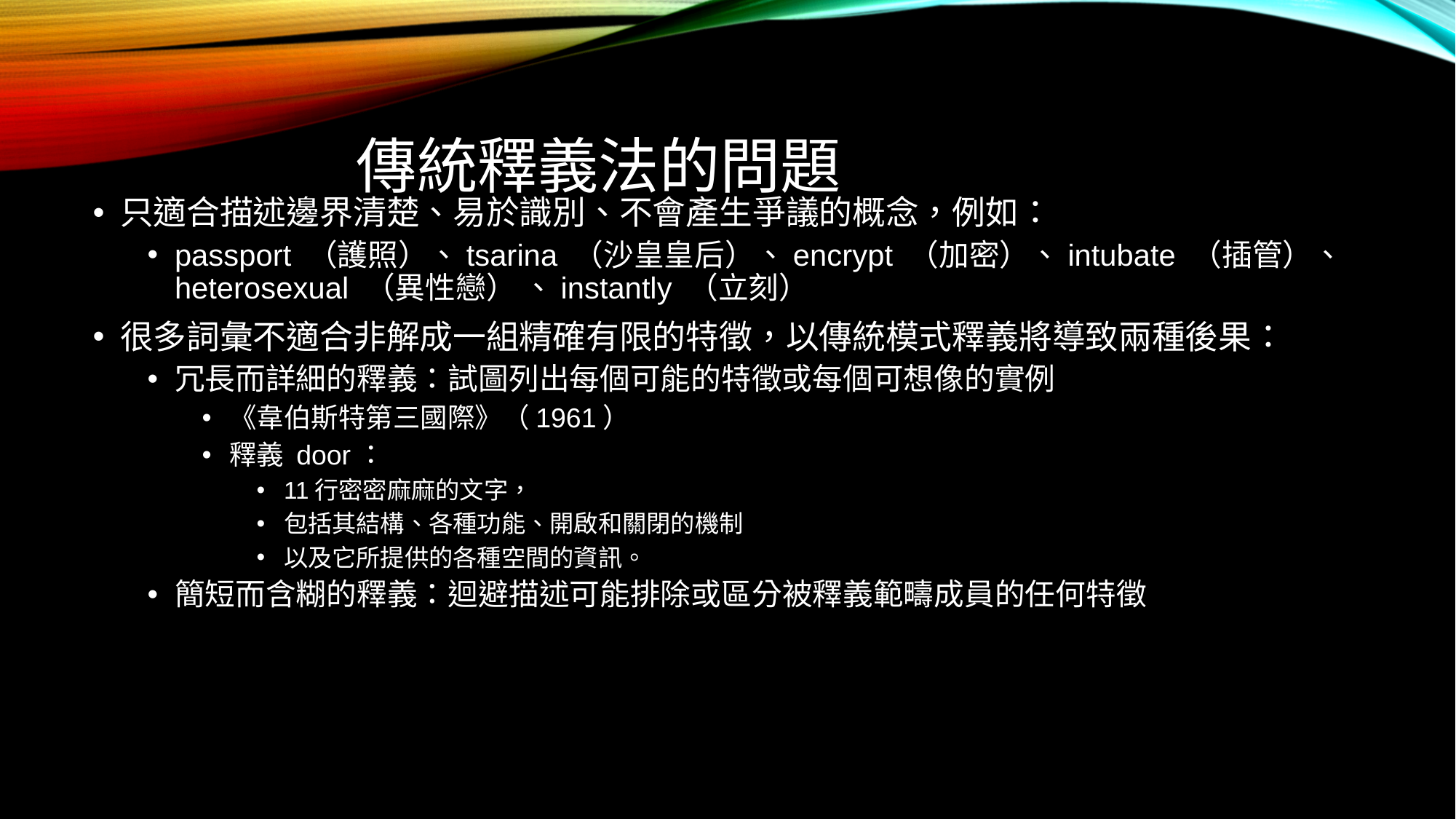

# 傳統釋義法的問題
只適合描述邊界清楚、易於識別、不會產生爭議的概念，例如：
passport （護照）、tsarina （沙皇皇后）、encrypt （加密）、intubate （插管）、heterosexual （異性戀） 、instantly （立刻）
很多詞彙不適合非解成一組精確有限的特徵，以傳統模式釋義將導致兩種後果：
冗長而詳細的釋義：試圖列出每個可能的特徵或每個可想像的實例
《韋伯斯特第三國際》（1961）
釋義 door：
11行密密麻麻的文字，
包括其結構、各種功能、開啟和關閉的機制
以及它所提供的各種空間的資訊。
簡短而含糊的釋義：迴避描述可能排除或區分被釋義範疇成員的任何特徵